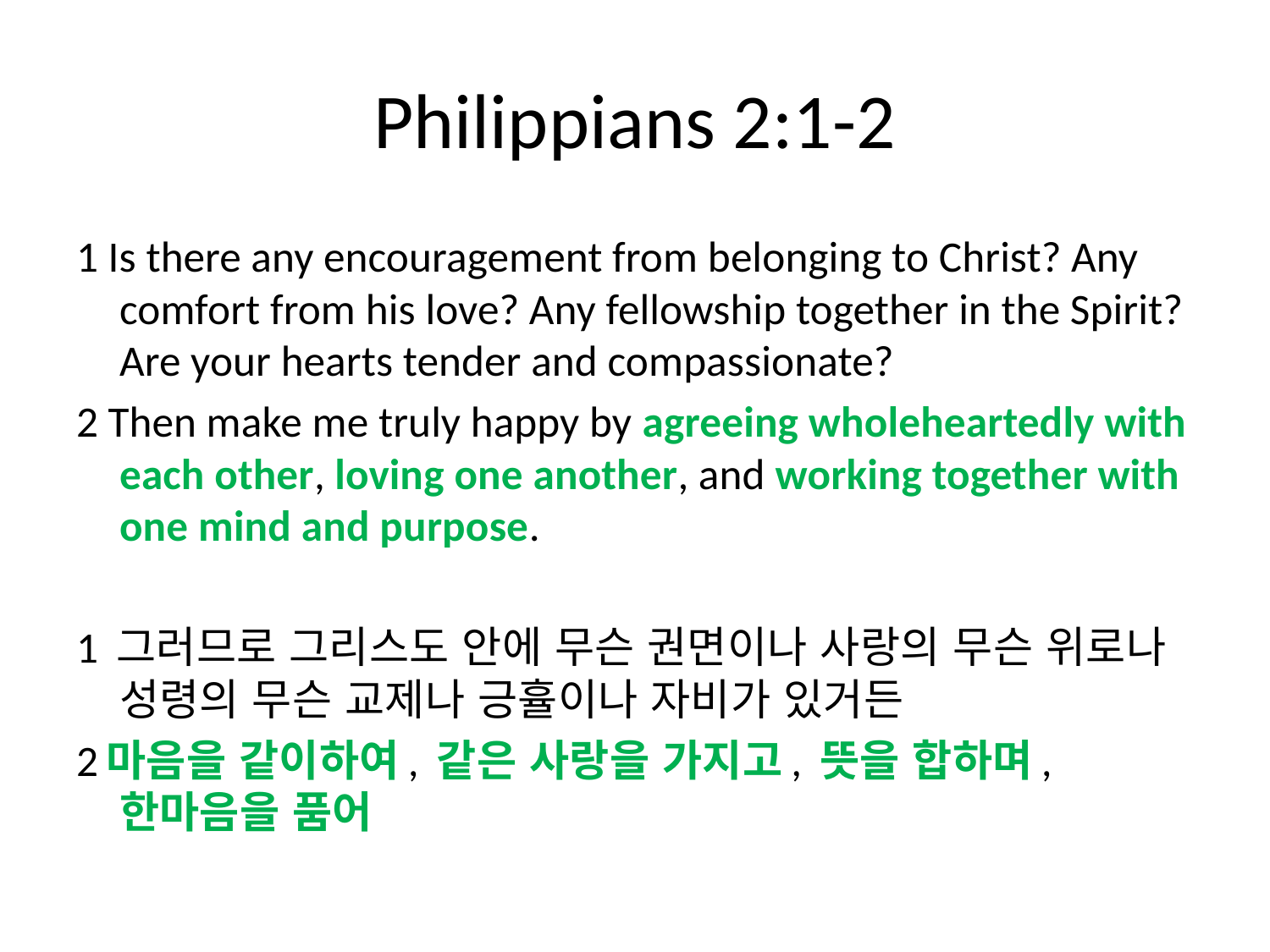

# Philippians 2:1-2
1 Is there any encouragement from belonging to Christ? Any comfort from his love? Any fellowship together in the Spirit? Are your hearts tender and compassionate?
2 Then make me truly happy by agreeing wholeheartedly with each other, loving one another, and working together with one mind and purpose.

1 그러므로 그리스도 안에 무슨 권면이나 사랑의 무슨 위로나 성령의 무슨 교제나 긍휼이나 자비가 있거든
2마음을 같이하여, 같은 사랑을 가지고, 뜻을 합하며, 한마음을 품어